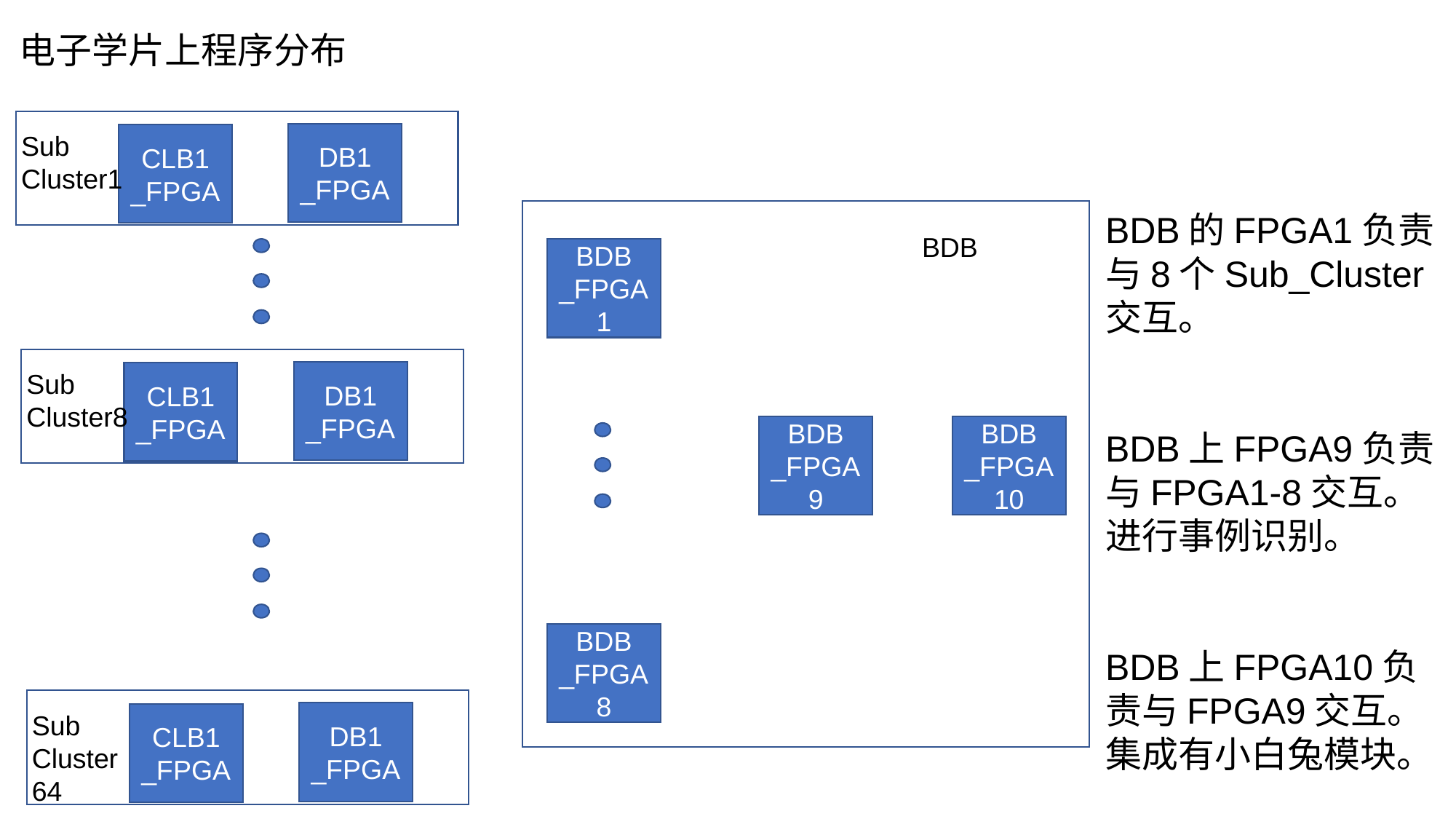

电子学片上程序分布

Sub
Cluster1
DB1
_FPGA
CLB1
_FPGA

BDB的FPGA1负责与8个Sub_Cluster交互。

BDB上FPGA9负责与FPGA1-8交互。进行事例识别。

BDB上FPGA10负责与FPGA9交互。集成有小白兔模块。

BDB

BDB
_FPGA1

Sub
Cluster8
DB1
_FPGA
CLB1
_FPGA
BDB
_FPGA9
BDB
_FPGA
10

BDB
_FPGA8

Sub
Cluster
64
DB1
_FPGA
CLB1
_FPGA